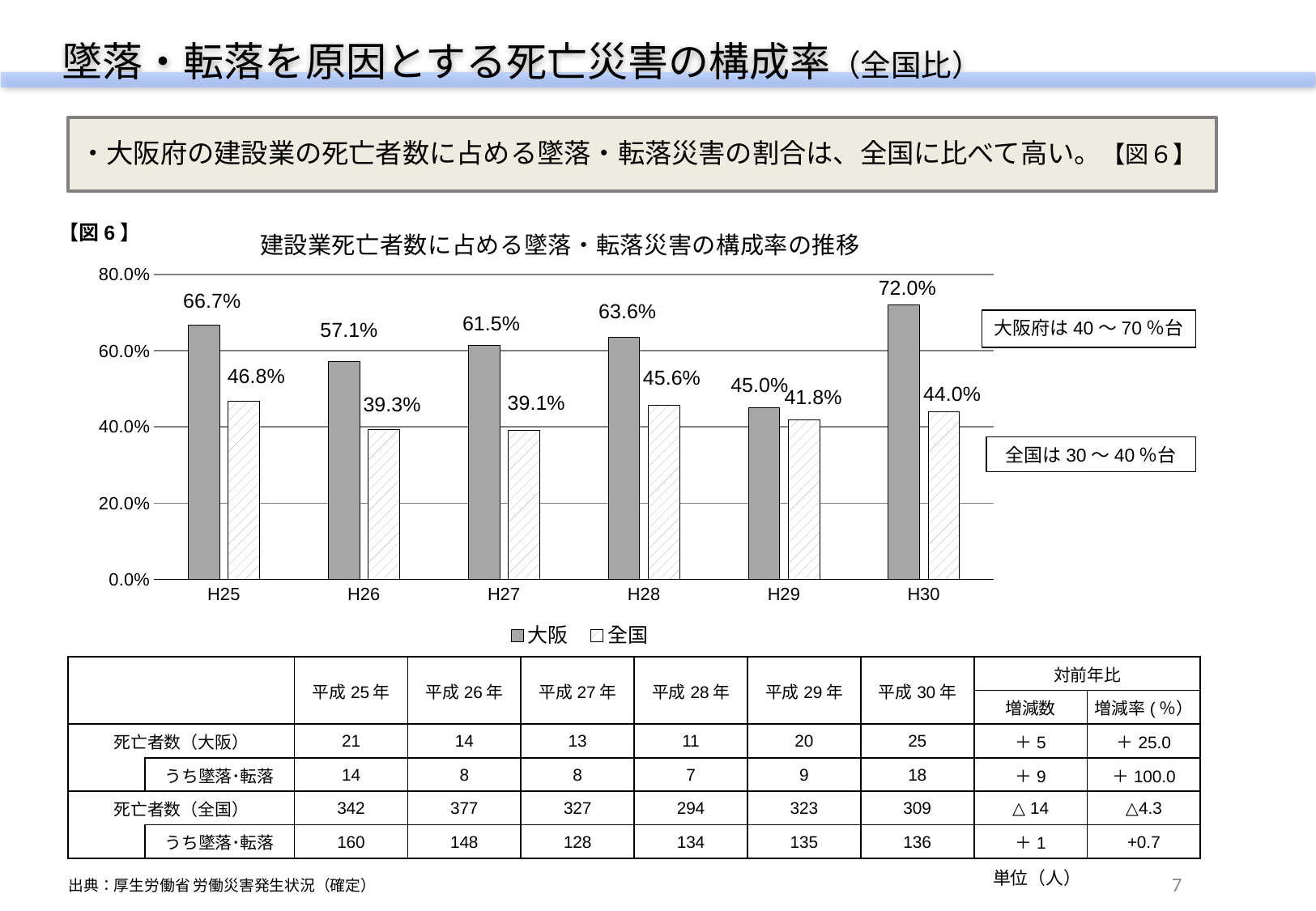

墜落・転落を原因とする死亡災害の構成率（全国比）
・大阪府の建設業の死亡者数に占める墜落・転落災害の割合は、全国に比べて高い。【図６】
【図6】

### Chart: 建設業死亡者数に占める墜落・転落災害の構成率の推移

| Category | 大阪 | 全国 |
|---|---|---|
| H25 | 0.667 | 0.468 |
| H26 | 0.571 | 0.393 |
| H27 | 0.615 | 0.391 |
| H28 | 0.636 | 0.456 |
| H29 | 0.45 | 0.418 |
| H30 | 0.72 | 0.44 |
72.0%
66.7%
63.6%
61.5%
大阪府は40～70％台
57.1%
46.8%
45.6%
45.0%
44.0%
41.8%
39.1%
39.3%
全国は30～40％台
|  |  | 平成25年 | 平成26年 | 平成27年 | 平成28年 | 平成29年 | 平成30年 | 対前年比 |  |
| --- | --- | --- | --- | --- | --- | --- | --- | --- | --- |
|  |  |  |  |  |  |  |  | 増減数 | 増減率(％） |
| 死亡者数（大阪） |  | 21 | 14 | 13 | 11 | 20 | 25 | ＋5 | ＋25.0 |
|  | うち墜落･転落 | 14 | 8 | 8 | 7 | 9 | 18 | ＋9 | ＋100.0 |
| 死亡者数（全国） |  | 342 | 377 | 327 | 294 | 323 | 309 | △ 14 | △4.3 |
|  | うち墜落･転落 | 160 | 148 | 128 | 134 | 135 | 136 | ＋1 | +0.7 |
単位（人）
7
   出典：厚生労働省 労働災害発生状況（確定）